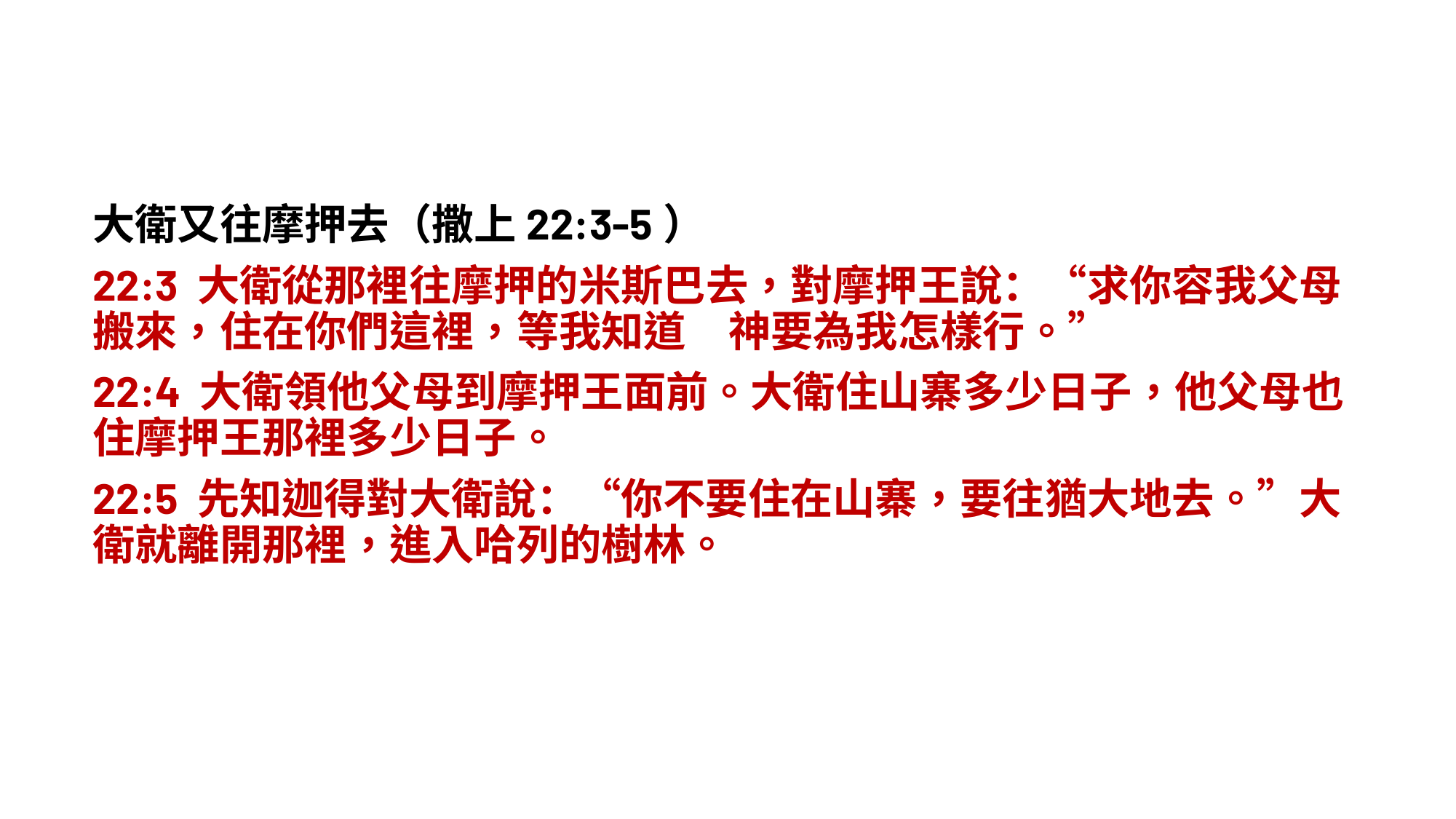

大衛又往摩押去（撒上22:3-5）
22:3 大衛從那裡往摩押的米斯巴去，對摩押王說：“求你容我父母搬來，住在你們這裡，等我知道　神要為我怎樣行。”
22:4 大衛領他父母到摩押王面前。大衛住山寨多少日子，他父母也住摩押王那裡多少日子。
22:5 先知迦得對大衛說：“你不要住在山寨，要往猶大地去。”大衛就離開那裡，進入哈列的樹林。